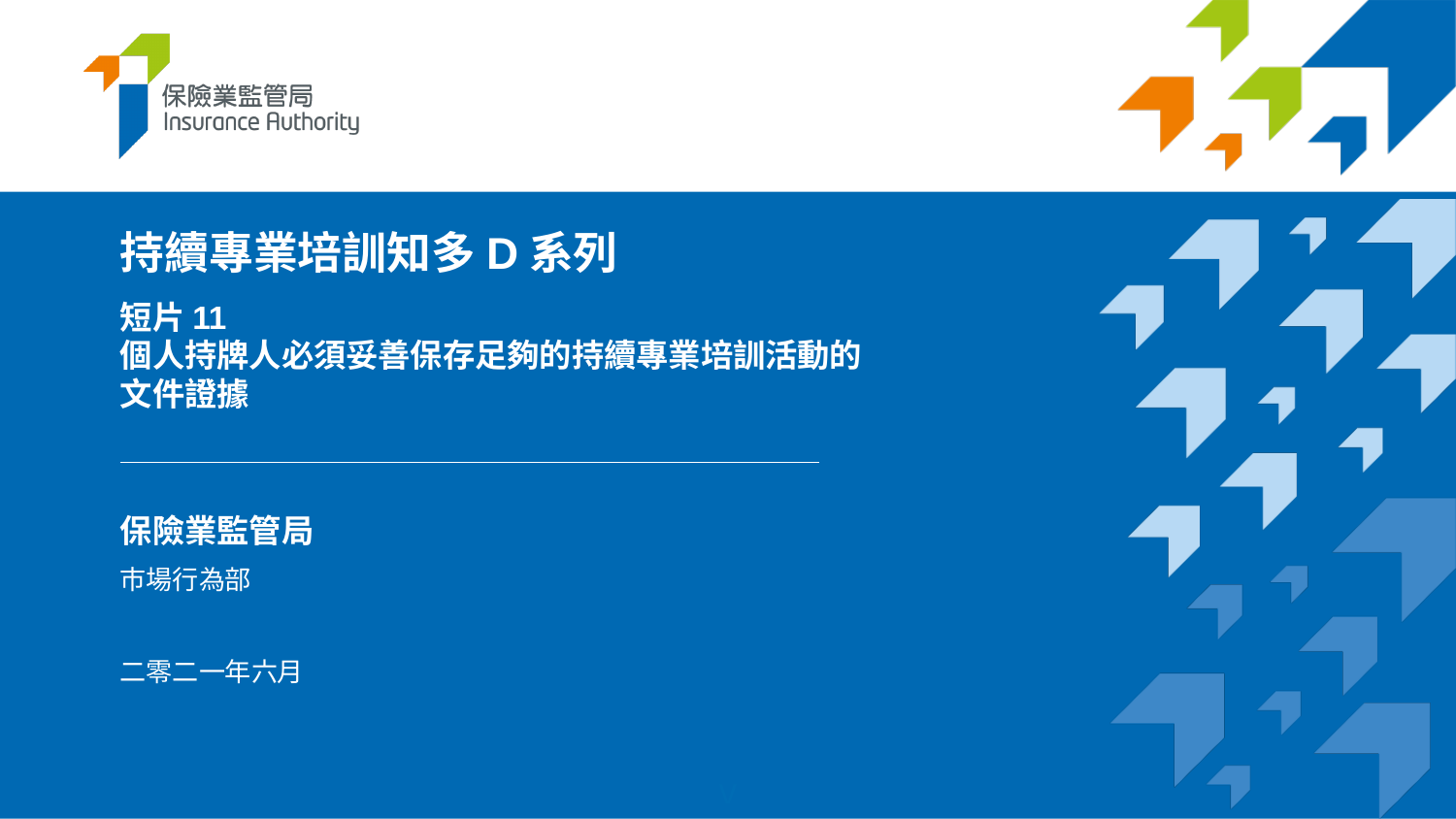

持續專業培訓知多D系列
短片11
個人持牌人必須妥善保存足夠的持續專業培訓活動的文件證據
保險業監管局
市場行為部
二零二一年六月